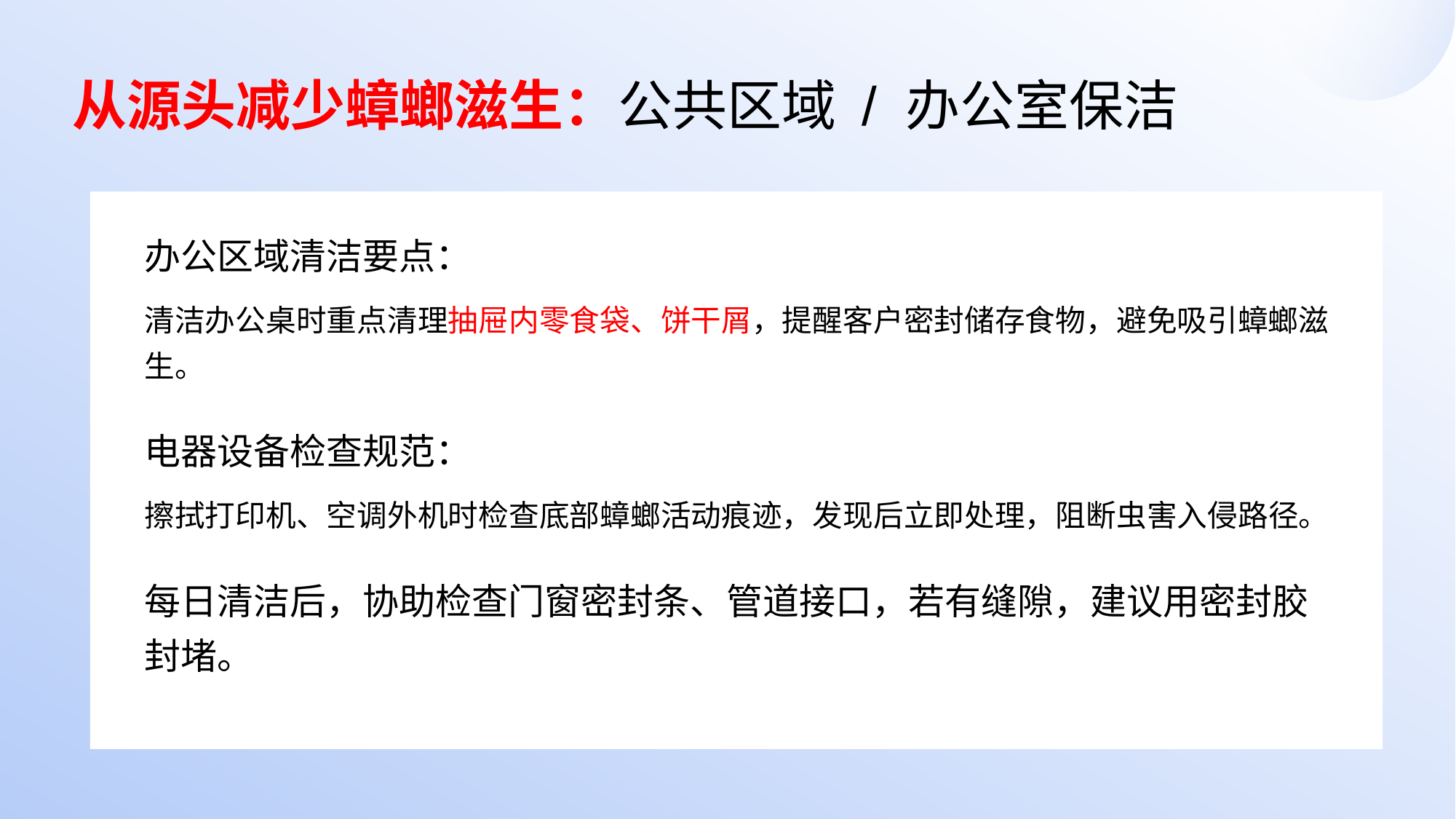

从源头减少蟑螂滋生：公共区域 / 办公室保洁

办公区域清洁要点：
清洁办公桌时重点清理抽屉内零食袋、饼干屑，提醒客户密封储存食物，避免吸引蟑螂滋生。
电器设备检查规范：
擦拭打印机、空调外机时检查底部蟑螂活动痕迹，发现后立即处理，阻断虫害入侵路径。
每日清洁后，协助检查门窗密封条、管道接口，若有缝隙，建议用密封胶封堵。